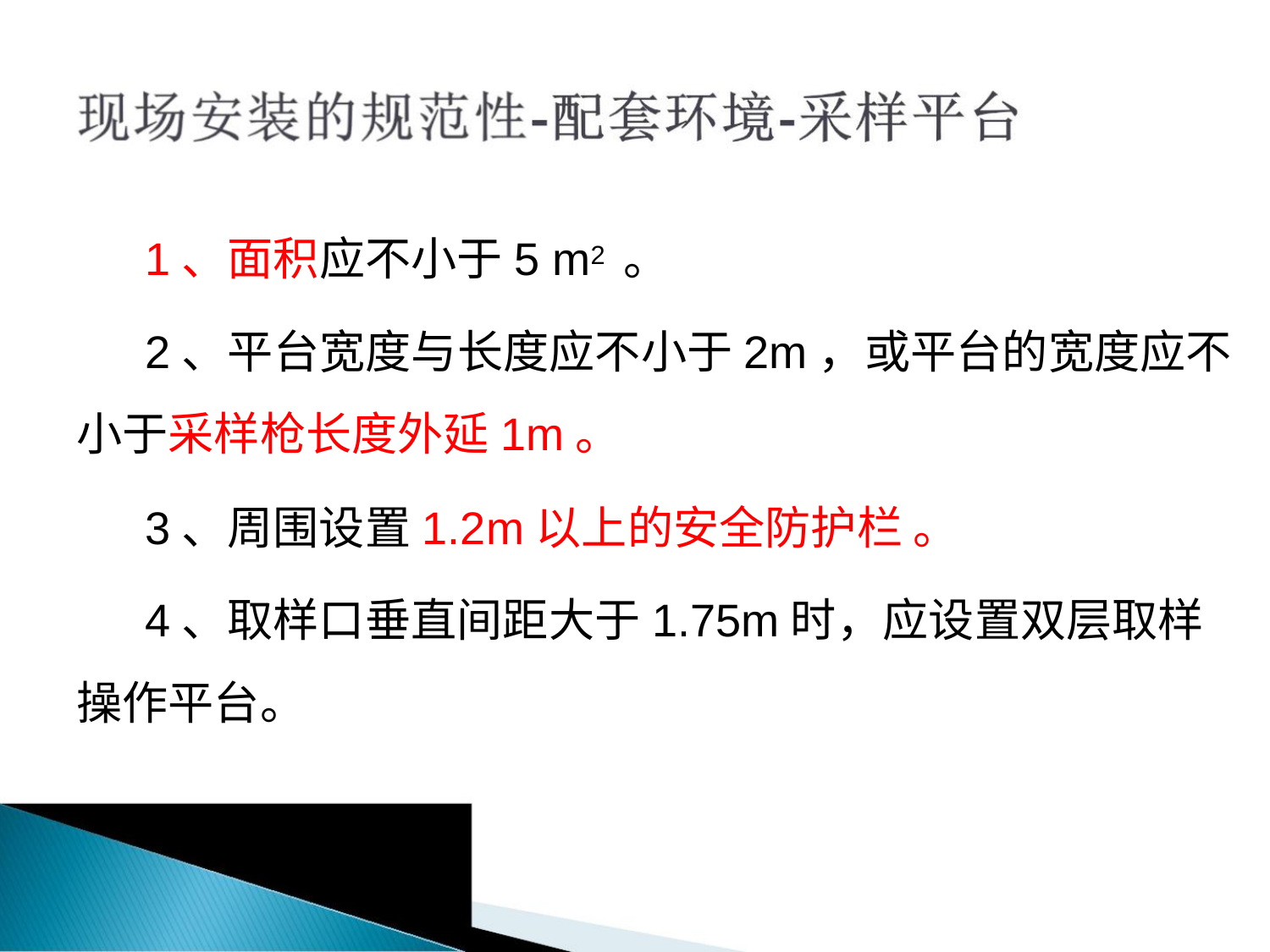

1、面积应不小于5 m2 。
2、平台宽度与长度应不小于2m，或平台的宽度应不
小于采样枪长度外延1m。
3、周围设置1.2m以上的安全防护栏 。
4、取样口垂直间距大于1.75m时，应设置双层取样
操作平台。